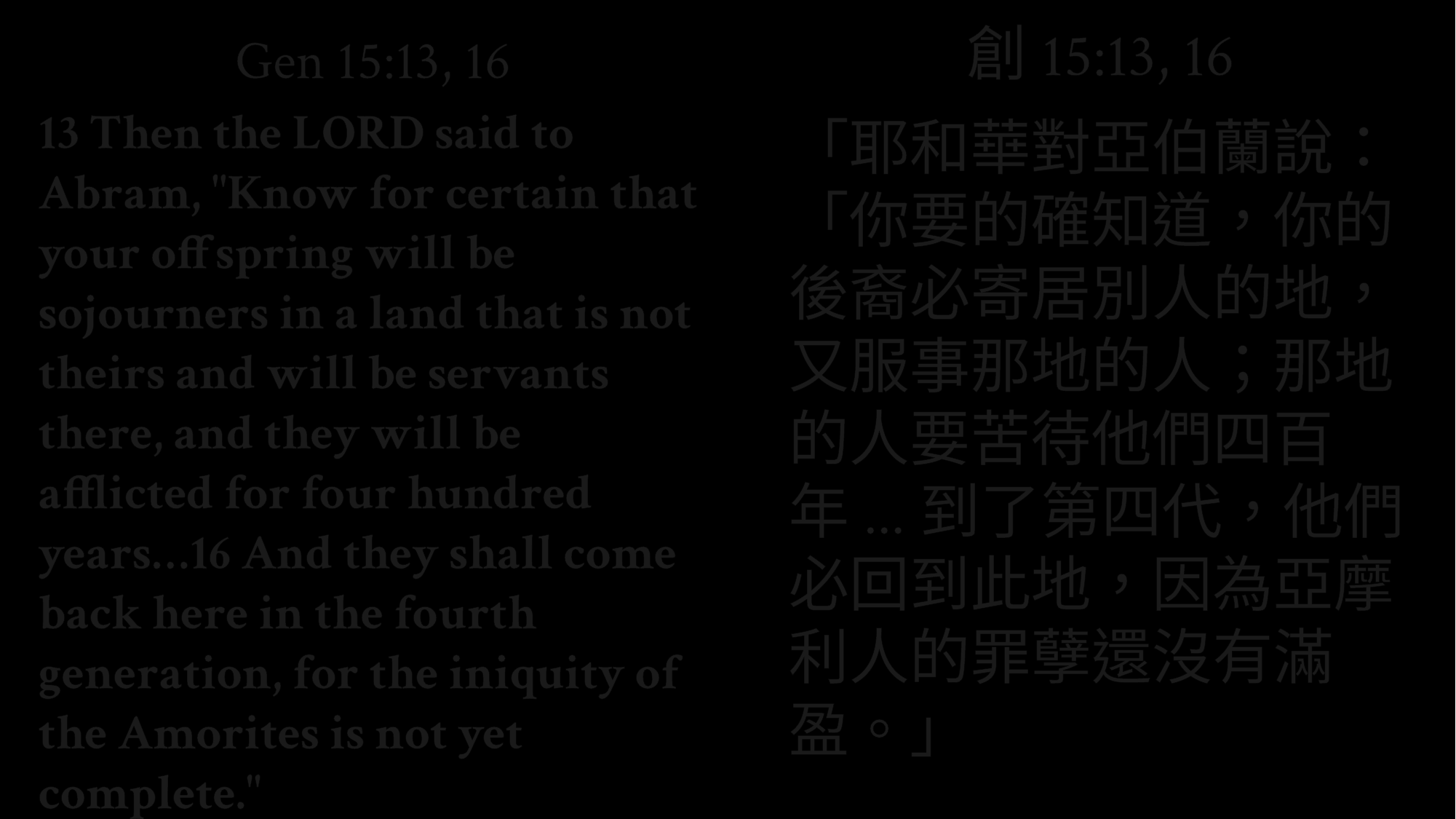

創15:13, 16
「耶和華對亞伯蘭說：「你要的確知道，你的後裔必寄居別人的地，又服事那地的人；那地的人要苦待他們四百年...到了第四代，他們必回到此地，因為亞摩利人的罪孽還沒有滿盈。」

Gen 15:13, 16
13 Then the LORD said to Abram, "Know for certain that your offspring will be sojourners in a land that is not theirs and will be servants there, and they will be afflicted for four hundred years…16 And they shall come back here in the fourth generation, for the iniquity of the Amorites is not yet complete."